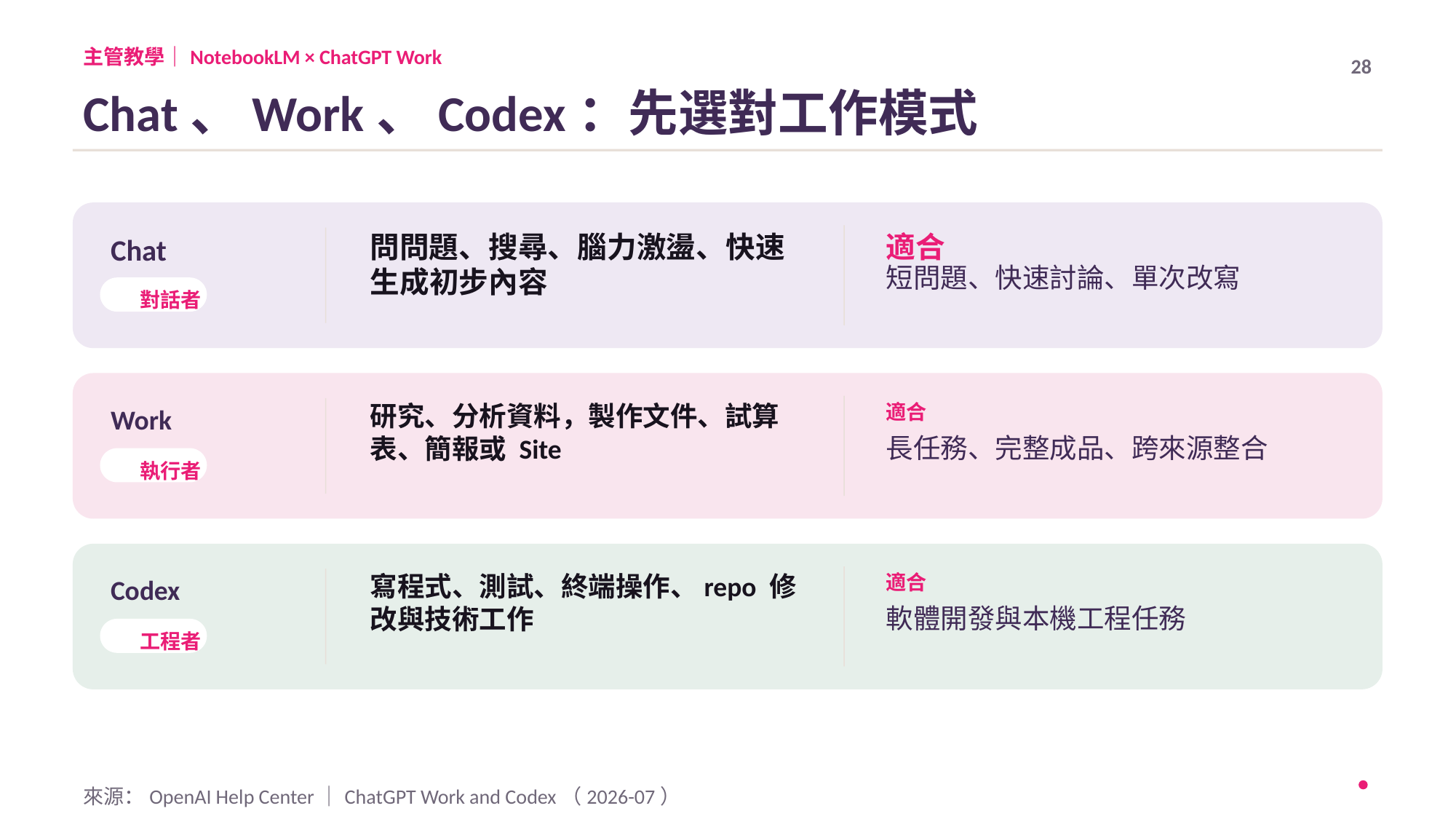

主管教學｜NotebookLM × ChatGPT Work
28
Chat、Work、Codex：先選對工作模式

問問題、搜尋、腦力激盪、快速生成初步內容
適合

Chat

短問題、快速討論、單次改寫

對話者

研究、分析資料，製作文件、試算表、簡報或 Site
適合

Work

長任務、完整成品、跨來源整合

執行者

寫程式、測試、終端操作、repo 修改與技術工作
適合

Codex

軟體開發與本機工程任務

工程者
來源：OpenAI Help Center｜ChatGPT Work and Codex（2026-07）